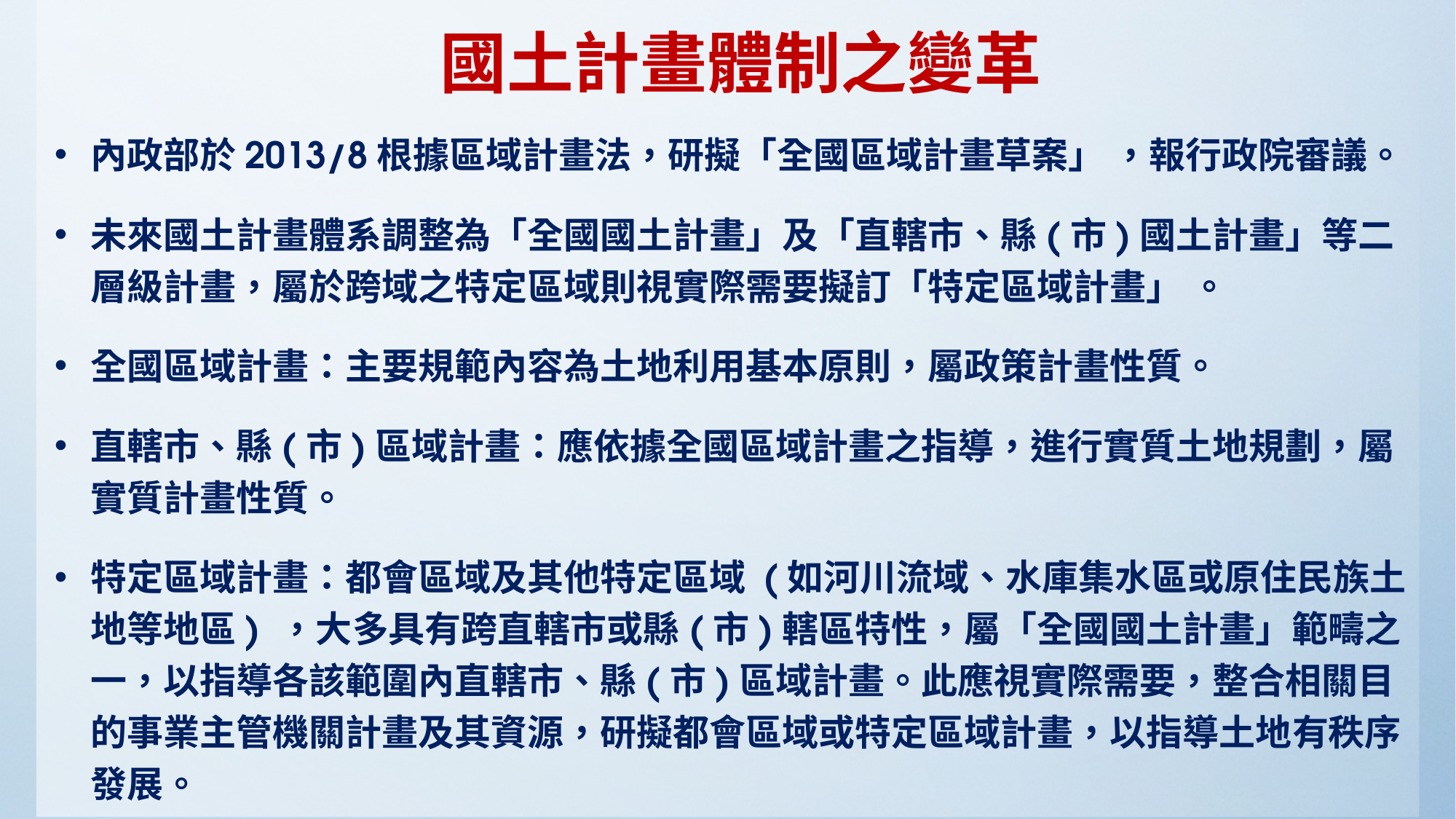

# 國土計畫體制之變革
內政部於2013/8根據區域計畫法，研擬「全國區域計畫草案」 ，報行政院審議。
未來國土計畫體系調整為「全國國土計畫」及「直轄市、縣(市)國土計畫」等二層級計畫，屬於跨域之特定區域則視實際需要擬訂「特定區域計畫」 。
全國區域計畫：主要規範內容為土地利用基本原則，屬政策計畫性質。
直轄市、縣(市)區域計畫：應依據全國區域計畫之指導，進行實質土地規劃，屬實質計畫性質。
特定區域計畫：都會區域及其他特定區域 (如河川流域、水庫集水區或原住民族土地等地區) ，大多具有跨直轄市或縣(市)轄區特性，屬「全國國土計畫」範疇之一，以指導各該範圍內直轄市、縣(市)區域計畫。此應視實際需要，整合相關目的事業主管機關計畫及其資源，研擬都會區域或特定區域計畫，以指導土地有秩序發展。